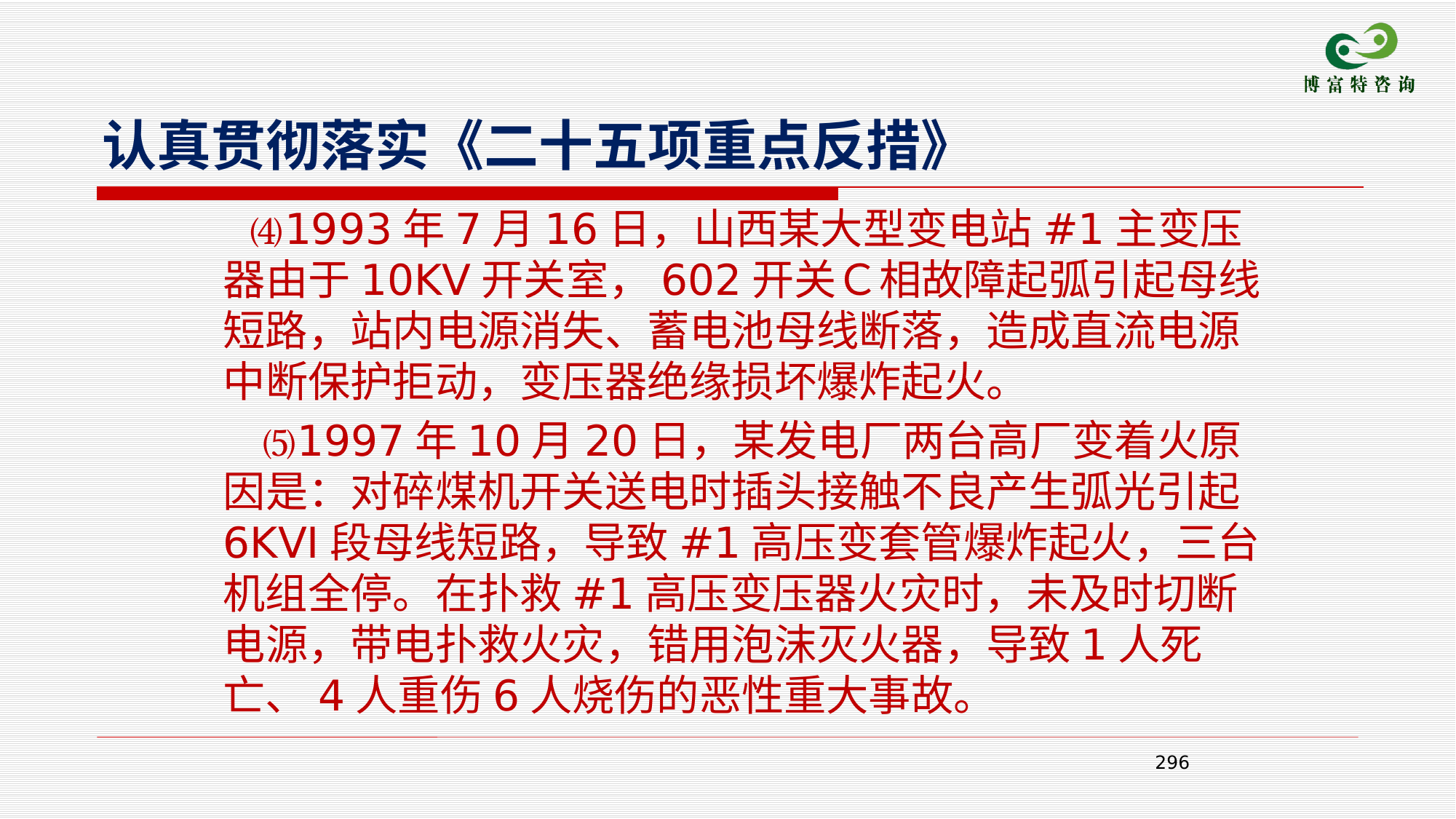

认真贯彻落实《二十五项重点反措》
       ⑷1993年7月16日，山西某大型变电站#1主变压器由于10KV开关室，602开关Ｃ相故障起弧引起母线短路，站内电源消失、蓄电池母线断落，造成直流电源中断保护拒动，变压器绝缘损坏爆炸起火。
       ⑸1997年10月20日，某发电厂两台高厂变着火原因是：对碎煤机开关送电时插头接触不良产生弧光引起6KVⅠ段母线短路，导致#1高压变套管爆炸起火，三台机组全停。在扑救#1高压变压器火灾时，未及时切断电源，带电扑救火灾，错用泡沫灭火器，导致1人死亡、4人重伤6人烧伤的恶性重大事故。

296